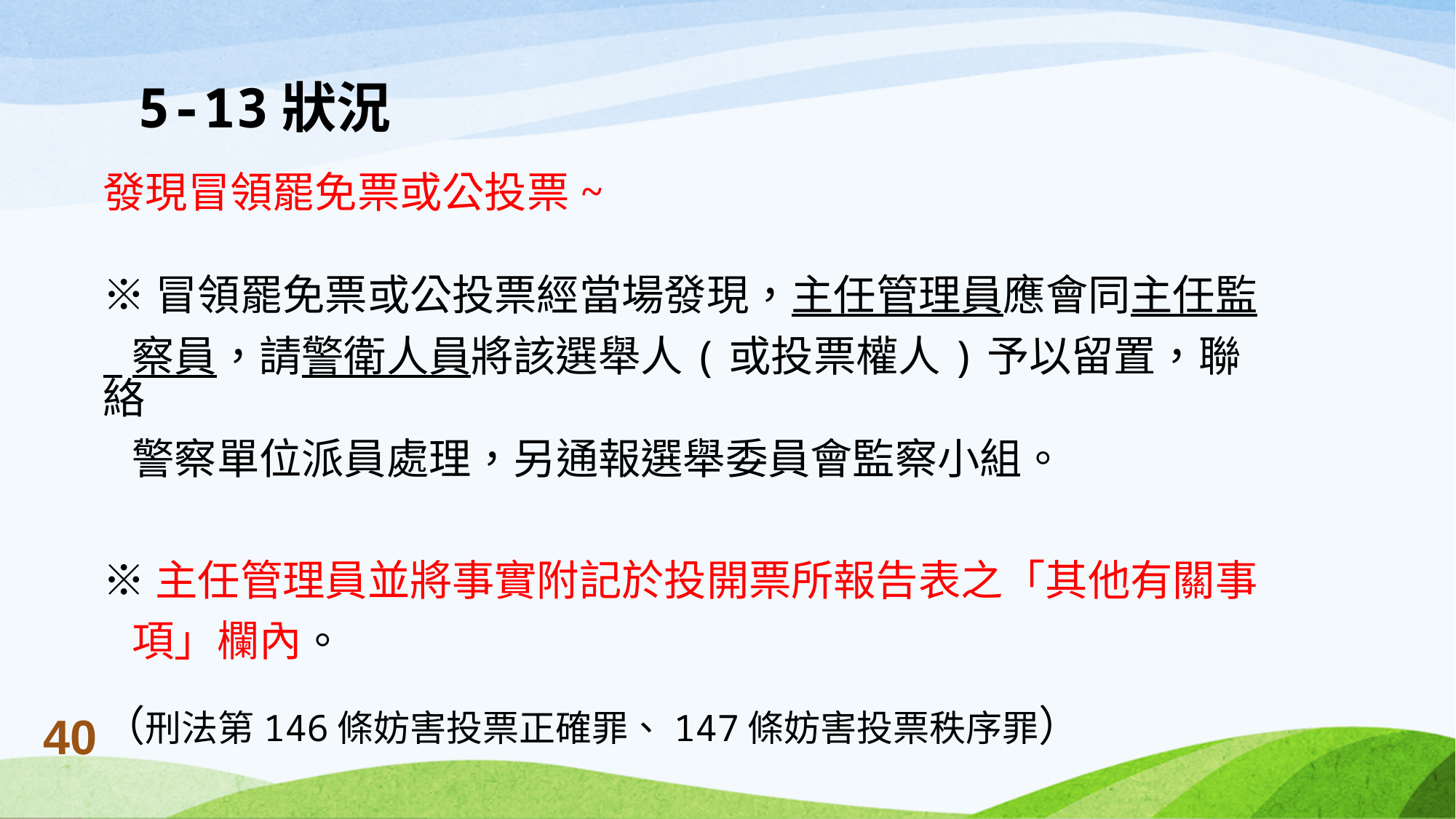

# 5-13狀況
發現冒領罷免票或公投票~

※冒領罷免票或公投票經當場發現，主任管理員應會同主任監
  察員，請警衛人員將該選舉人(或投票權人)予以留置，聯絡
  警察單位派員處理，另通報選舉委員會監察小組。

※主任管理員並將事實附記於投開票所報告表之「其他有關事
  項」欄內。

（刑法第146條妨害投票正確罪、147條妨害投票秩序罪）

40